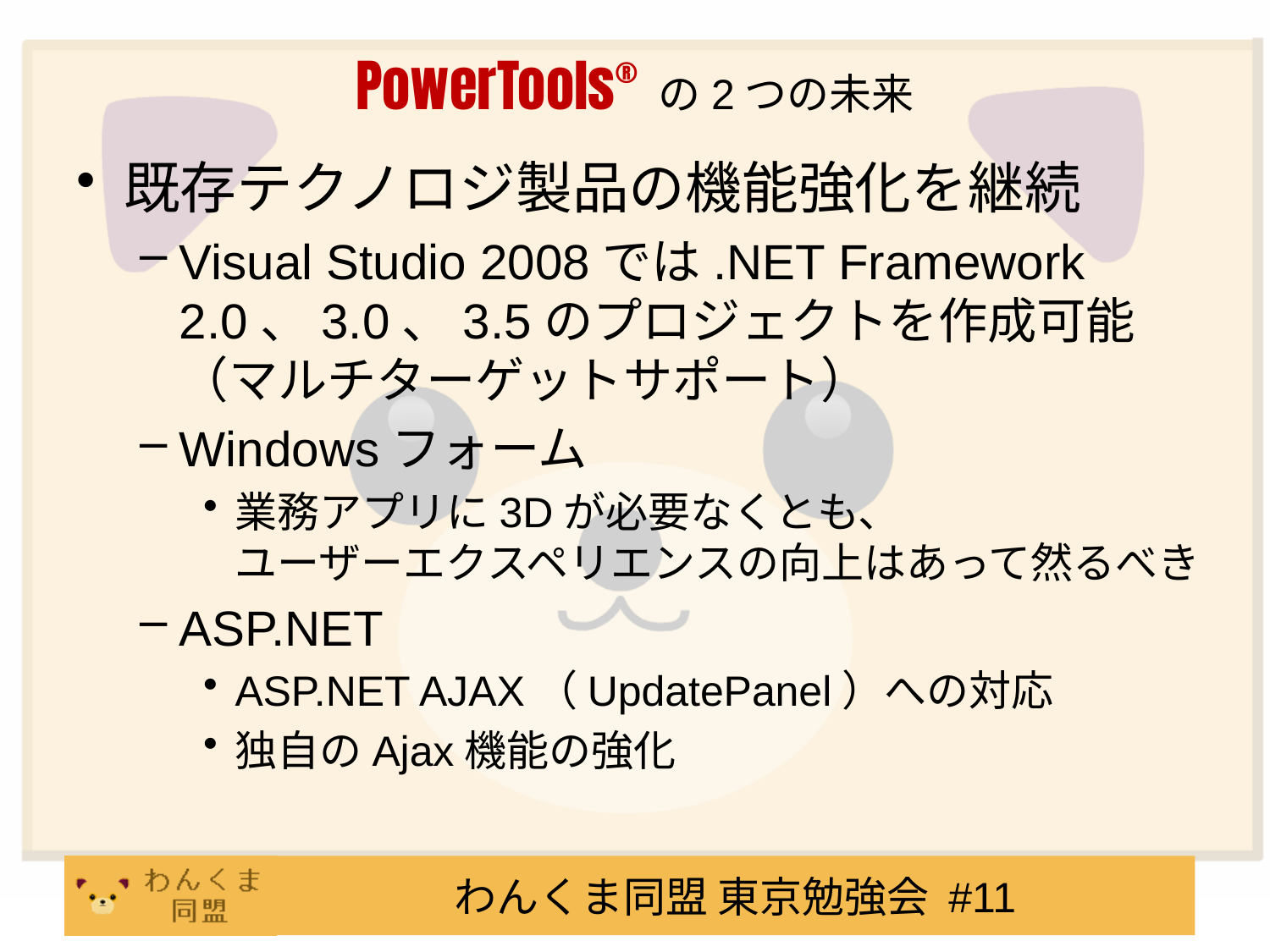

# PowerTools® の2つの未来
既存テクノロジ製品の機能強化を継続
Visual Studio 2008では.NET Framework 2.0、3.0、3.5のプロジェクトを作成可能
（マルチターゲットサポート）
Windowsフォーム
業務アプリに3Dが必要なくとも、
ユーザーエクスペリエンスの向上はあって然るべき
ASP.NET
ASP.NET AJAX（UpdatePanel）への対応
独自のAjax機能の強化